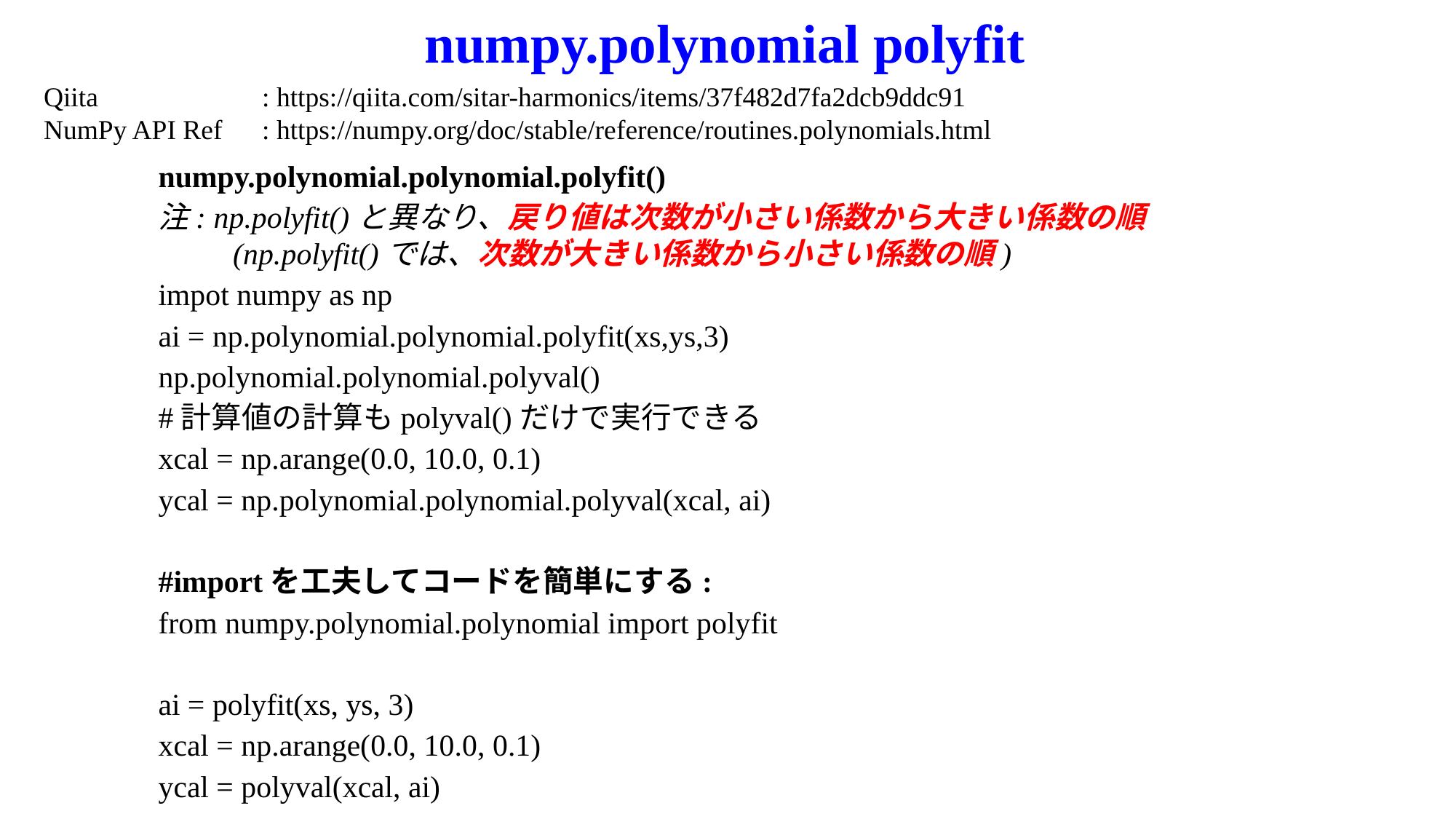

# numpy.polynomial polyfit
Qiita		: https://qiita.com/sitar-harmonics/items/37f482d7fa2dcb9ddc91
NumPy API Ref	: https://numpy.org/doc/stable/reference/routines.polynomials.html
numpy.polynomial.polynomial.polyfit()
注: np.polyfit()と異なり、戻り値は次数が小さい係数から大きい係数の順
　　 (np.polyfit()では、次数が大きい係数から小さい係数の順)
impot numpy as np
ai = np.polynomial.polynomial.polyfit(xs,ys,3)
np.polynomial.polynomial.polyval()
#計算値の計算もpolyval()だけで実行できる
xcal = np.arange(0.0, 10.0, 0.1)
ycal = np.polynomial.polynomial.polyval(xcal, ai)

#importを工夫してコードを簡単にする:
from numpy.polynomial.polynomial import polyfit

ai = polyfit(xs, ys, 3)
xcal = np.arange(0.0, 10.0, 0.1)
ycal = polyval(xcal, ai)